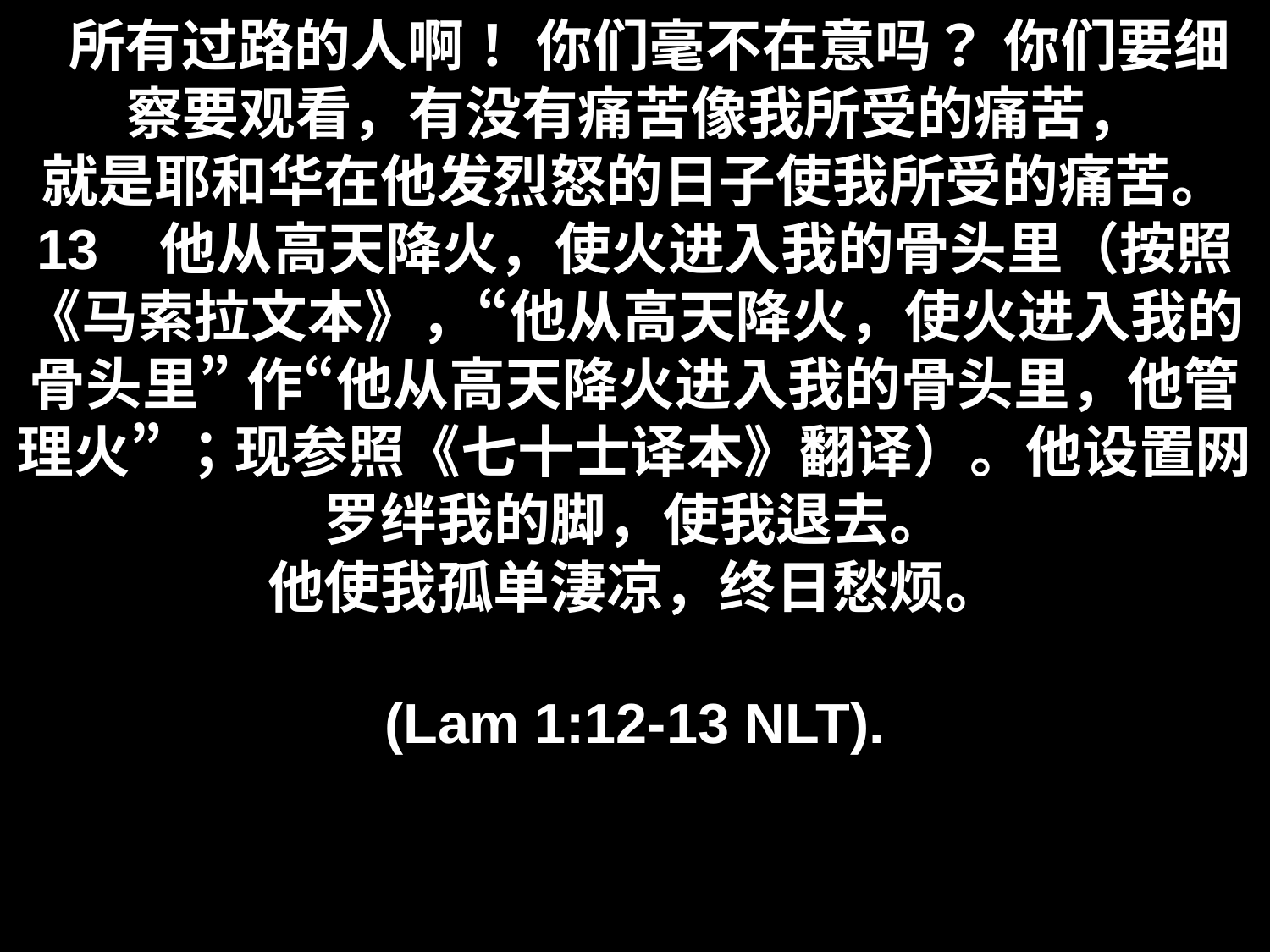

# 所有过路的人啊！ 你们毫不在意吗？ 你们要细察要观看，有没有痛苦像我所受的痛苦， 就是耶和华在他发烈怒的日子使我所受的痛苦。 13   他从高天降火，使火进入我的骨头里（按照《马索拉文本》，“他从高天降火，使火进入我的骨头里” 作“他从高天降火进入我的骨头里，他管理火” ；现参照《七十士译本》翻译）。他设置网罗绊我的脚，使我退去。 他使我孤单淒凉，终日愁烦。 (Lam 1:12-13 NLT).